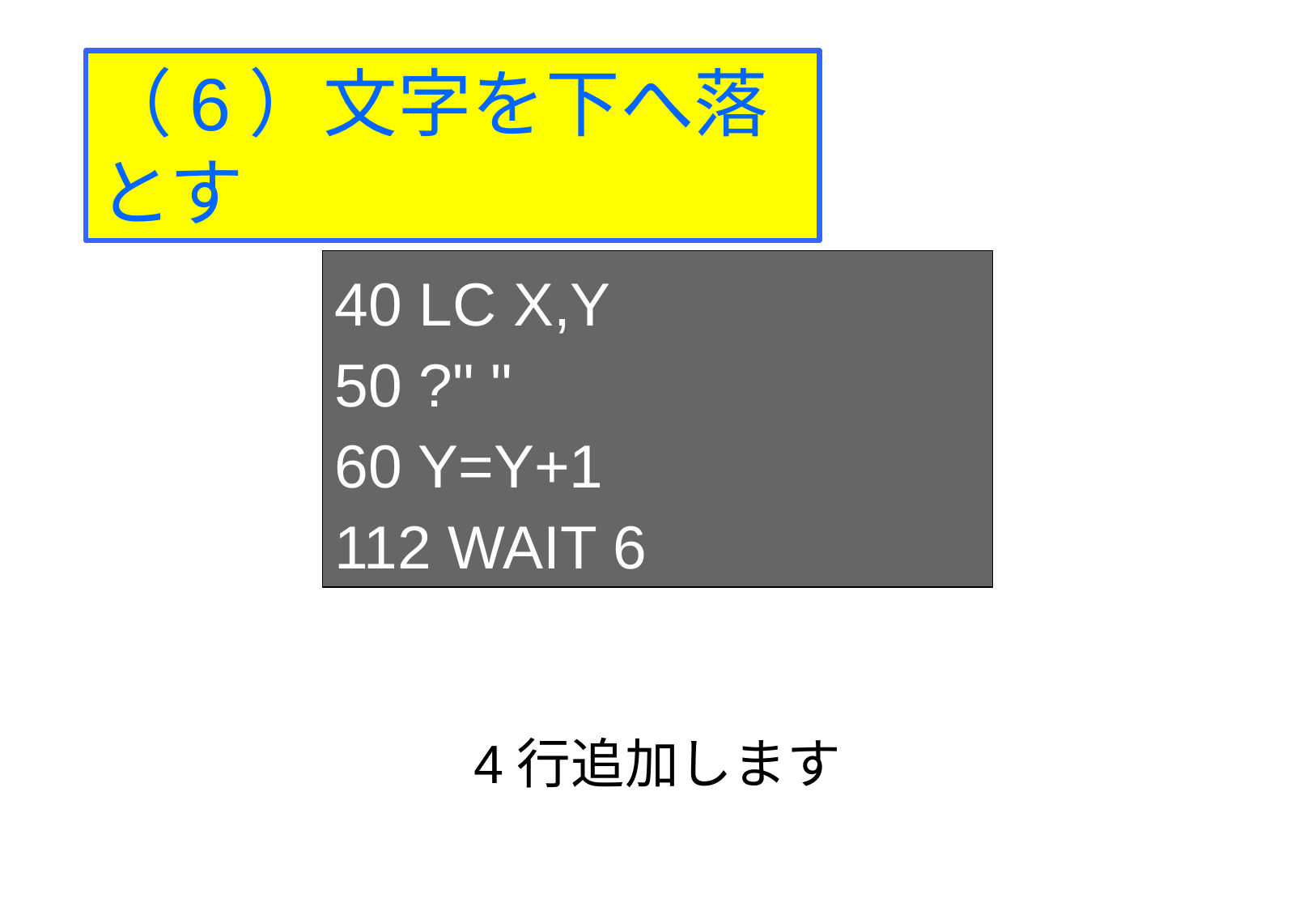

（6）文字を下へ落とす
40 LC X,Y
50 ?" "
60 Y=Y+1
112 WAIT 6
4行追加します